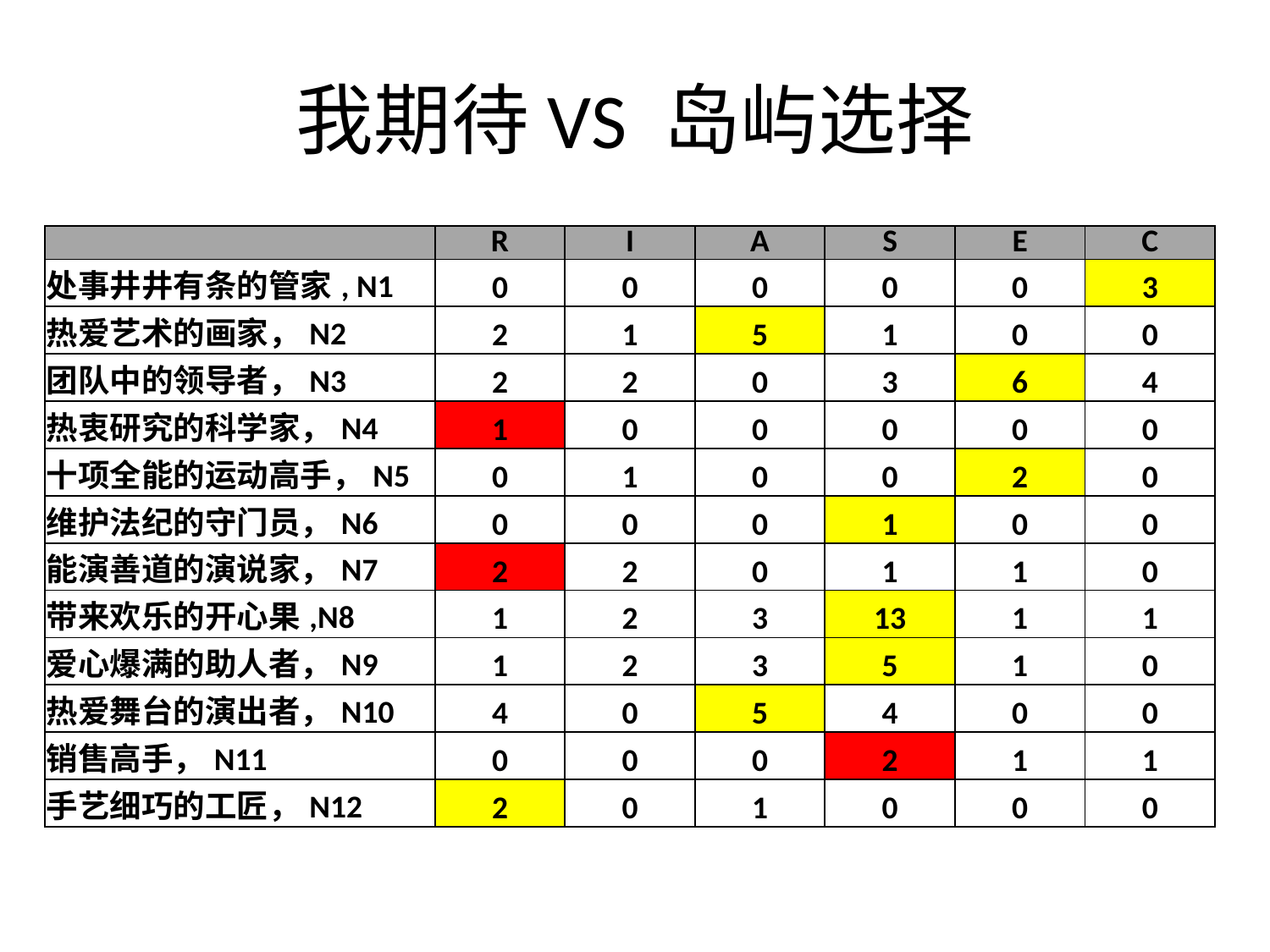

# 我期待VS 岛屿选择
|  | R | I | A | S | E | C |
| --- | --- | --- | --- | --- | --- | --- |
| 处事井井有条的管家, N1 | 0 | 0 | 0 | 0 | 0 | 3 |
| 热爱艺术的画家，N2 | 2 | 1 | 5 | 1 | 0 | 0 |
| 团队中的领导者，N3 | 2 | 2 | 0 | 3 | 6 | 4 |
| 热衷研究的科学家，N4 | 1 | 0 | 0 | 0 | 0 | 0 |
| 十项全能的运动高手，N5 | 0 | 1 | 0 | 0 | 2 | 0 |
| 维护法纪的守门员，N6 | 0 | 0 | 0 | 1 | 0 | 0 |
| 能演善道的演说家，N7 | 2 | 2 | 0 | 1 | 1 | 0 |
| 带来欢乐的开心果,N8 | 1 | 2 | 3 | 13 | 1 | 1 |
| 爱心爆满的助人者，N9 | 1 | 2 | 3 | 5 | 1 | 0 |
| 热爱舞台的演出者，N10 | 4 | 0 | 5 | 4 | 0 | 0 |
| 销售高手，N11 | 0 | 0 | 0 | 2 | 1 | 1 |
| 手艺细巧的工匠，N12 | 2 | 0 | 1 | 0 | 0 | 0 |